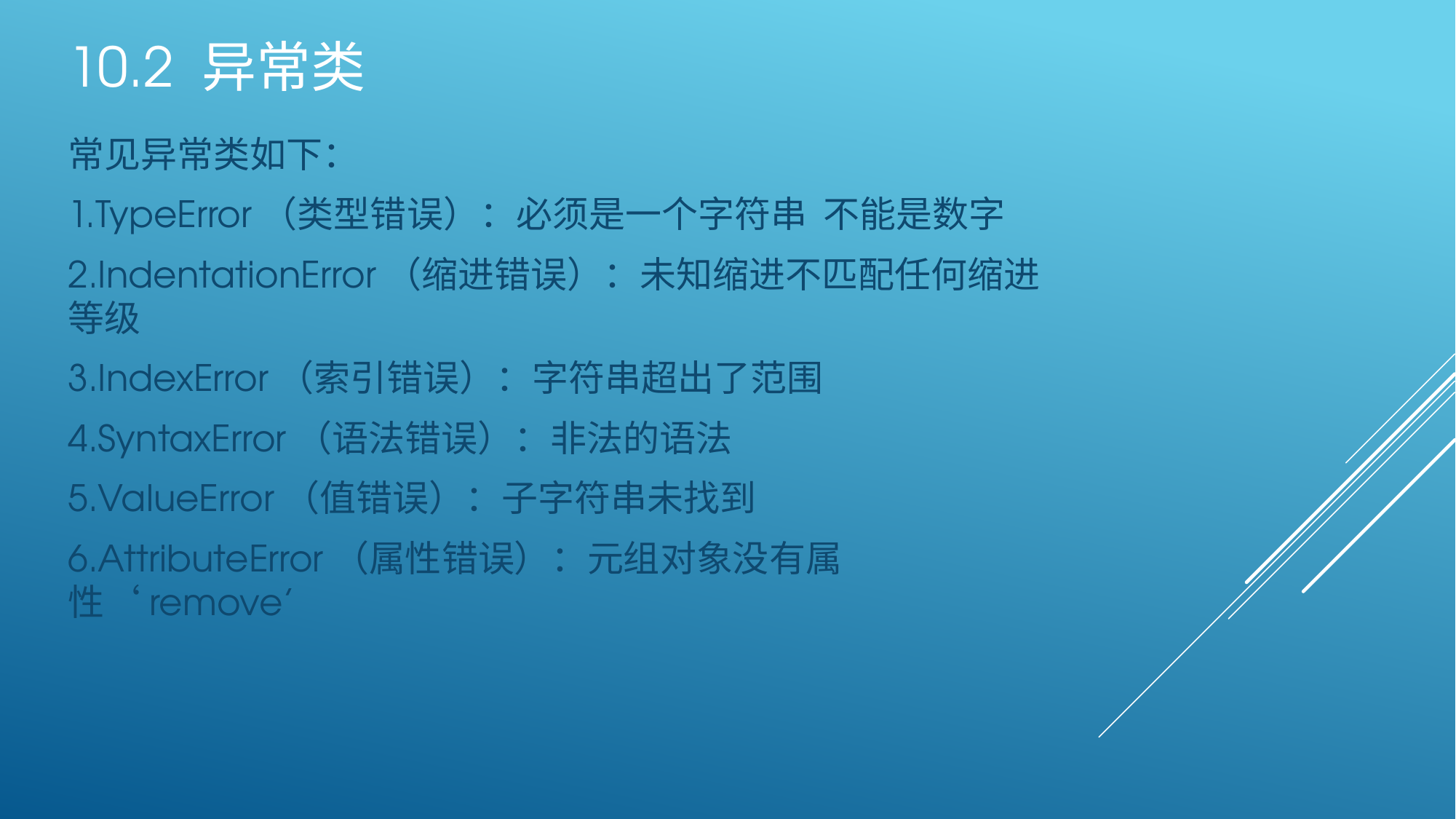

# 10.2 异常类
常见异常类如下：
1.TypeError（类型错误）：必须是一个字符串  不能是数字
2.IndentationError（缩进错误）：未知缩进不匹配任何缩进等级
3.IndexError（索引错误）：字符串超出了范围
4.SyntaxError（语法错误）：非法的语法
5.ValueError（值错误）：子字符串未找到
6.AttributeError（属性错误）：元组对象没有属性‘remove’